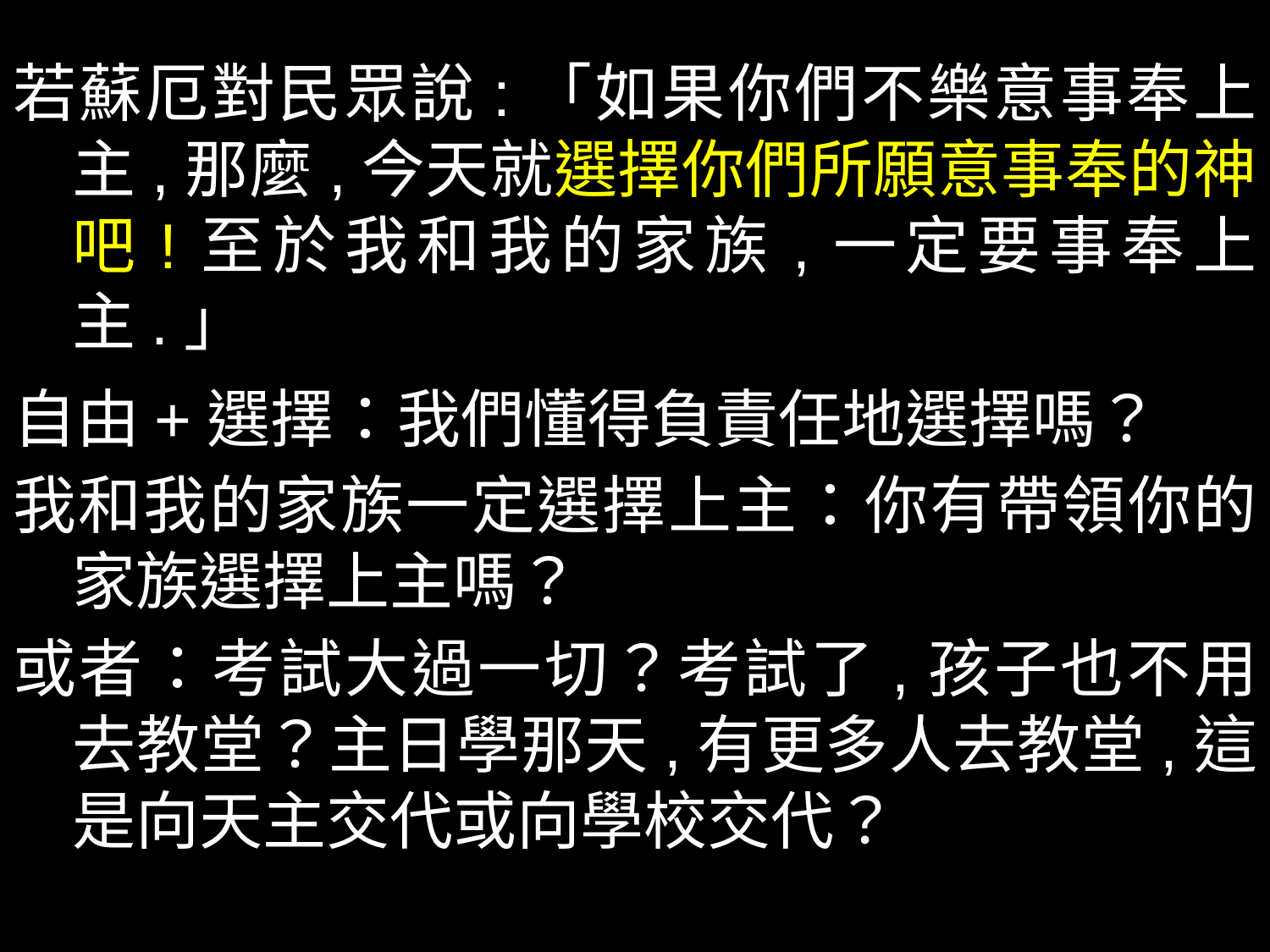

若蘇厄對民眾說:「如果你們不樂意事奉上主,那麼,今天就選擇你們所願意事奉的神吧!至於我和我的家族,一定要事奉上主.」
自由+選擇：我們懂得負責任地選擇嗎？
我和我的家族一定選擇上主：你有帶領你的家族選擇上主嗎？
或者：考試大過一切？考試了,孩子也不用去教堂？主日學那天,有更多人去教堂,這是向天主交代或向學校交代？